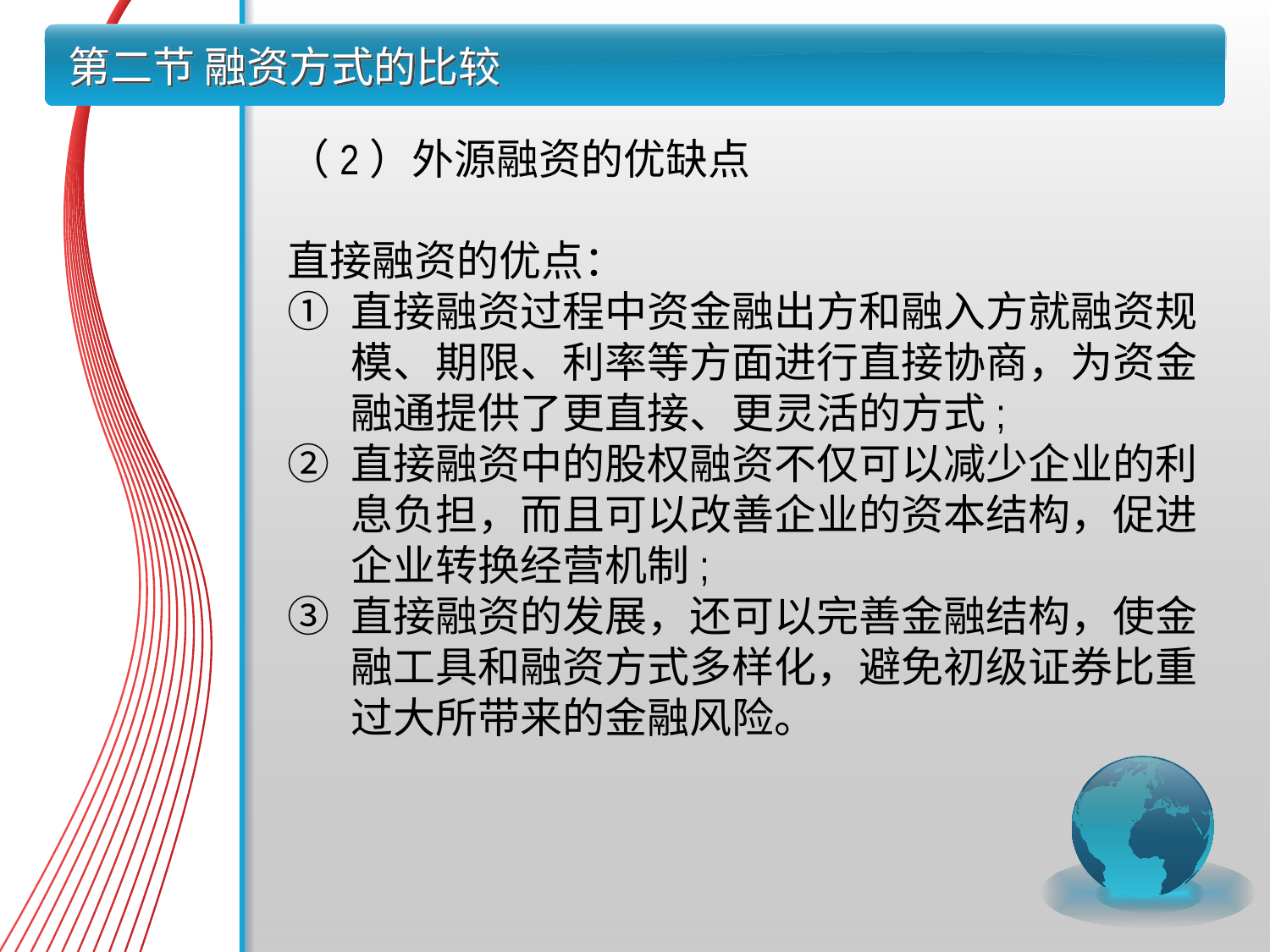

# 第二节 融资方式的比较
（2）外源融资的优缺点

直接融资的优点：
直接融资过程中资金融出方和融入方就融资规模、期限、利率等方面进行直接协商，为资金融通提供了更直接、更灵活的方式;
直接融资中的股权融资不仅可以减少企业的利息负担，而且可以改善企业的资本结构，促进企业转换经营机制;
直接融资的发展，还可以完善金融结构，使金融工具和融资方式多样化，避免初级证券比重过大所带来的金融风险。